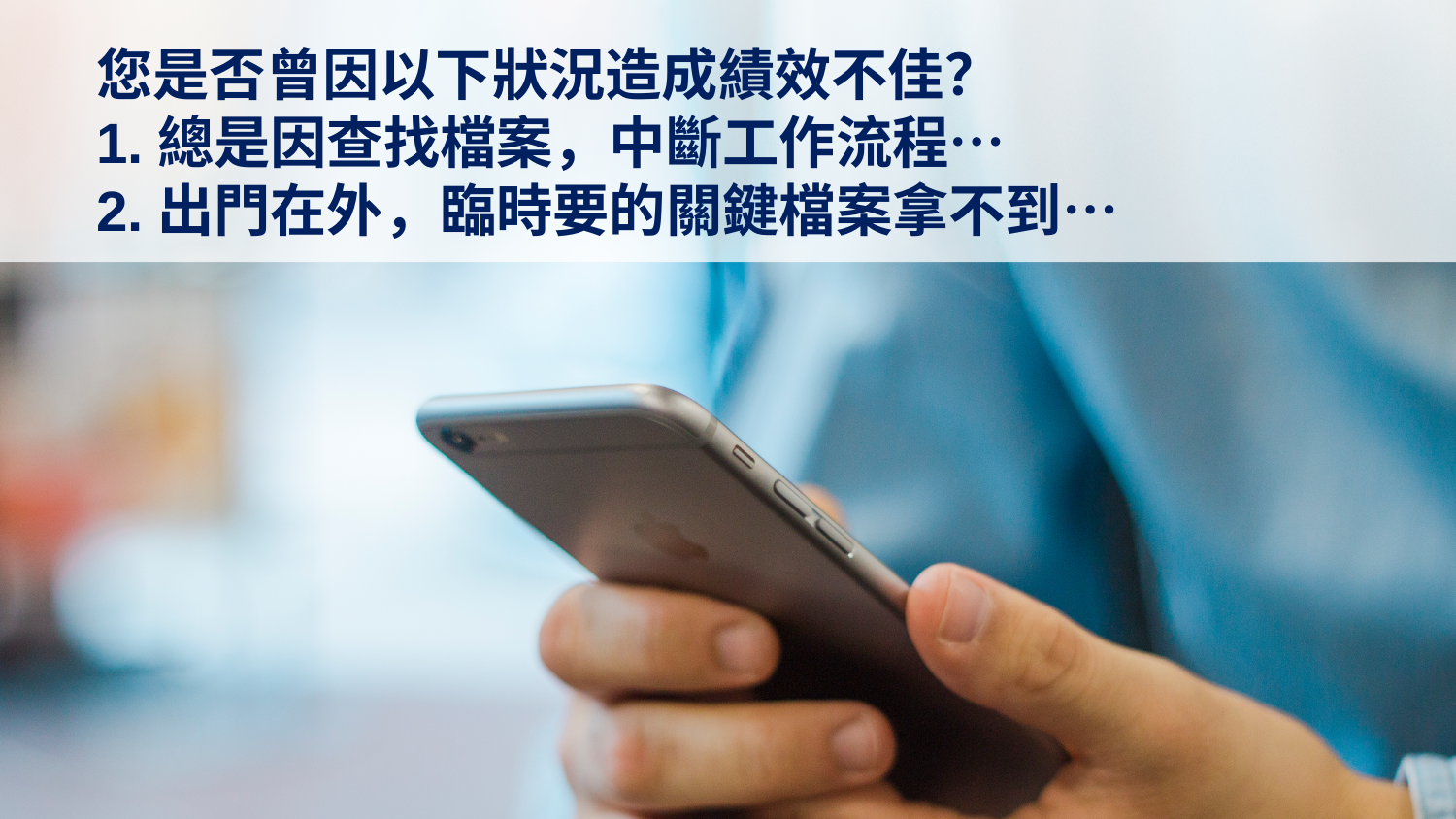

# 您是否曾因以下狀況造成績效不佳？ 1.總是因查找檔案，中斷工作流程… 2.出門在外，臨時要的關鍵檔案拿不到…